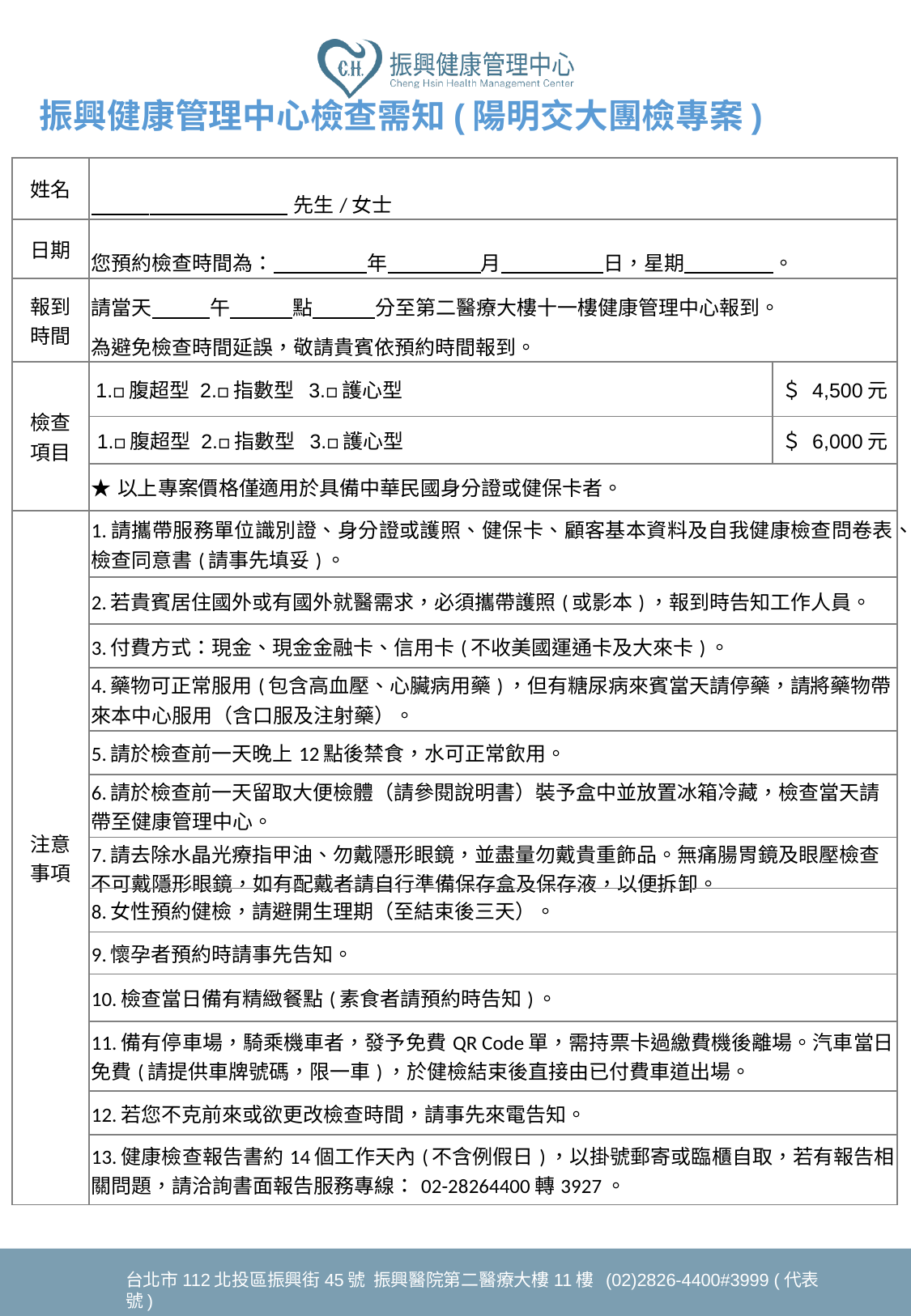

振興健康管理中心檢查需知(陽明交大團檢專案)
| 姓名 | 先生/女士 |  |
| --- | --- | --- |
| 日期 | 您預約檢查時間為： 年 月 日，星期 。 |  |
| 報到 時間 | 請當天 午 點 分至第二醫療大樓十一樓健康管理中心報到。 為避免檢查時間延誤，敬請貴賓依預約時間報到。 |  |
| 檢查 項目 | 1.□腹超型 2.□指數型 3.□護心型 | ＄ 4,500元 |
|  | 1.□腹超型 2.□指數型 3.□護心型 | ＄ 6,000元 |
|  | ★以上專案價格僅適用於具備中華民國身分證或健保卡者。 |  |
| 注意 事項 | 1.請攜帶服務單位識別證、身分證或護照、健保卡、顧客基本資料及自我健康檢查問卷表、檢查同意書(請事先填妥)。 |  |
|  | 2.若貴賓居住國外或有國外就醫需求，必須攜帶護照(或影本)，報到時告知工作人員。 |  |
|  | 3.付費方式：現金、現金金融卡、信用卡(不收美國運通卡及大來卡)。 |  |
|  | 4.藥物可正常服用(包含高血壓、心臟病用藥)，但有糖尿病來賓當天請停藥，請將藥物帶來本中心服用（含口服及注射藥）。 |  |
|  | 5.請於檢查前一天晚上12點後禁食，水可正常飲用。 |  |
|  | 6.請於檢查前一天留取大便檢體（請參閱說明書）裝予盒中並放置冰箱冷藏，檢查當天請帶至健康管理中心。 |  |
|  | 7.請去除水晶光療指甲油、勿戴隱形眼鏡，並盡量勿戴貴重飾品。無痛腸胃鏡及眼壓檢查 不可戴隱形眼鏡，如有配戴者請自行準備保存盒及保存液，以便拆卸。 |  |
|  | 8.女性預約健檢，請避開生理期（至結束後三天）。 |  |
|  | 9.懷孕者預約時請事先告知。 |  |
|  | 10.檢查當日備有精緻餐點(素食者請預約時告知)。 |  |
|  | 11.備有停車場，騎乘機車者，發予免費QR Code單，需持票卡過繳費機後離場。汽車當日免費(請提供車牌號碼，限一車)，於健檢結束後直接由已付費車道出場。 |  |
|  | 12.若您不克前來或欲更改檢查時間，請事先來電告知。 |  |
|  | 13.健康檢查報告書約14個工作天內(不含例假日)，以掛號郵寄或臨櫃自取，若有報告相關問題，請洽詢書面報告服務專線：02-28264400轉3927。 |  |